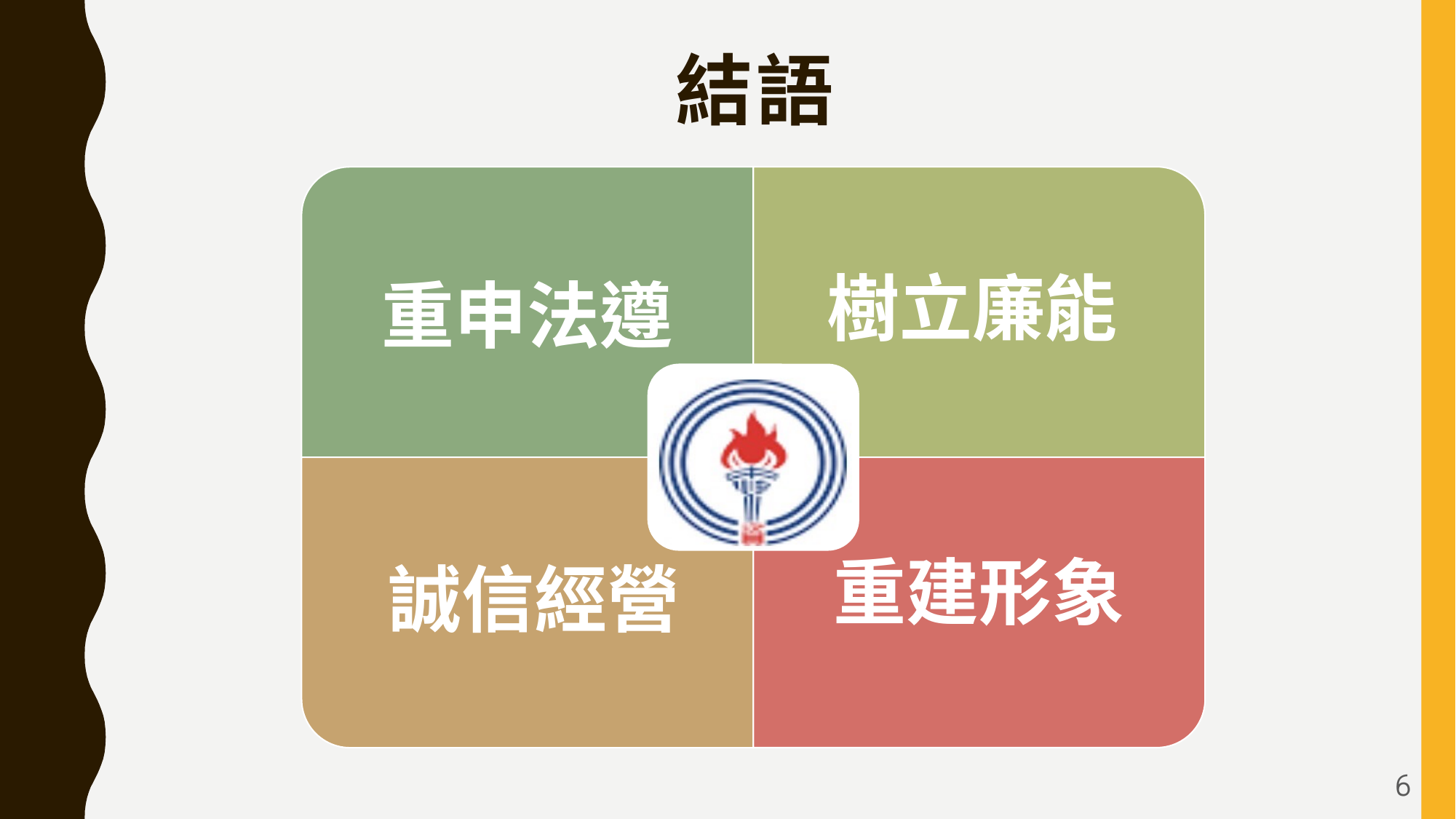

# 結語
重申法遵
樹立廉能
誠信經營
重建形象

6